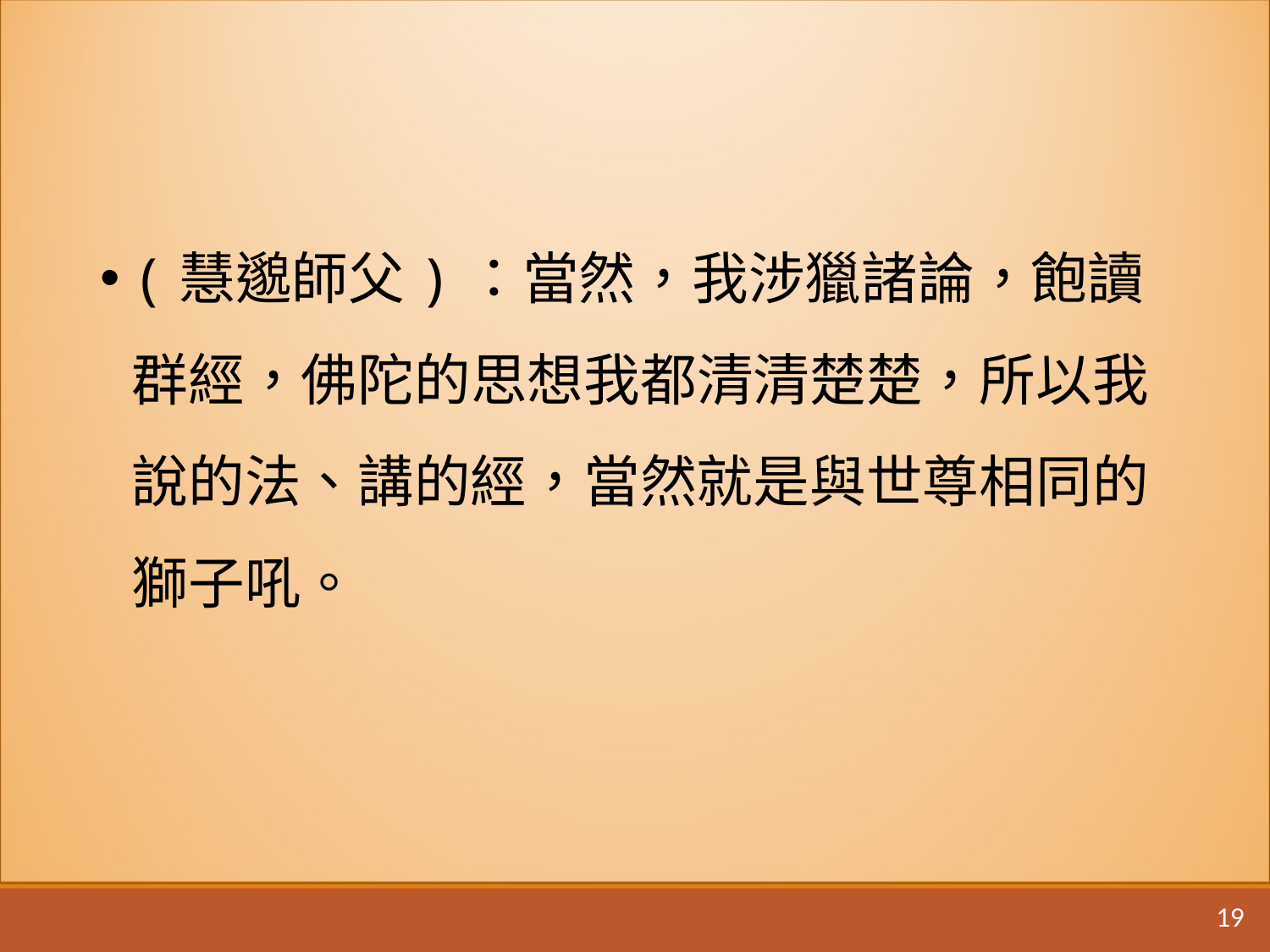

(慧邈師父)：當然，我涉獵諸論，飽讀群經，佛陀的思想我都清清楚楚，所以我說的法、講的經，當然就是與世尊相同的獅子吼。

19